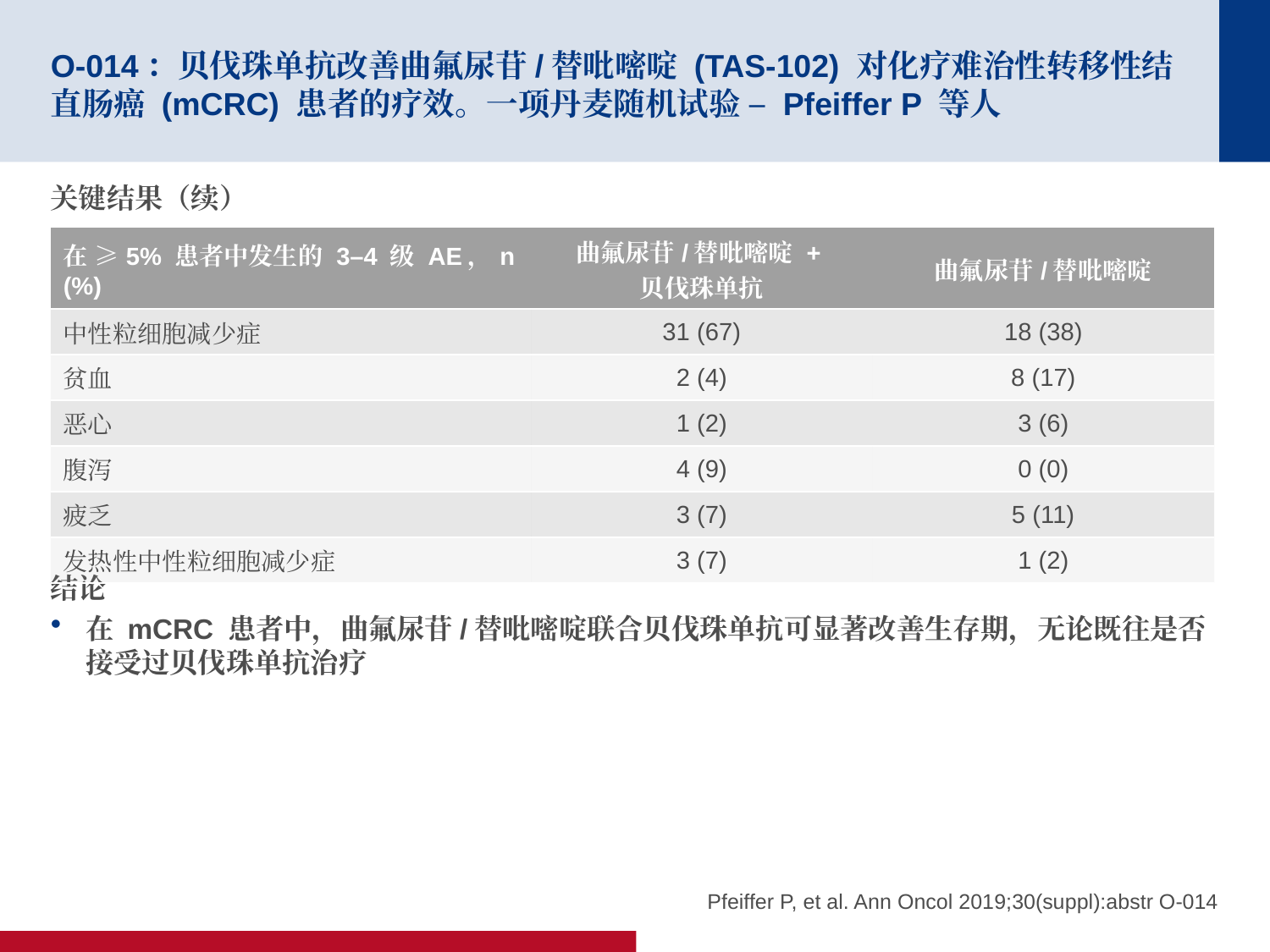

# O-014：贝伐珠单抗改善曲氟尿苷/替吡嘧啶 (TAS-102) 对化疗难治性转移性结直肠癌 (mCRC) 患者的疗效。一项丹麦随机试验 – Pfeiffer P 等人
关键结果（续）
结论
在 mCRC 患者中，曲氟尿苷/替吡嘧啶联合贝伐珠单抗可显著改善生存期，无论既往是否接受过贝伐珠单抗治疗
| 在 ≥5% 患者中发生的 3–4 级 AE，n (%) | 曲氟尿苷/替吡嘧啶 + 贝伐珠单抗 | 曲氟尿苷/替吡嘧啶 |
| --- | --- | --- |
| 中性粒细胞减少症 | 31 (67) | 18 (38) |
| 贫血 | 2 (4) | 8 (17) |
| 恶心 | 1 (2) | 3 (6) |
| 腹泻 | 4 (9) | 0 (0) |
| 疲乏 | 3 (7) | 5 (11) |
| 发热性中性粒细胞减少症 | 3 (7) | 1 (2) |
Pfeiffer P, et al. Ann Oncol 2019;30(suppl):abstr O-014